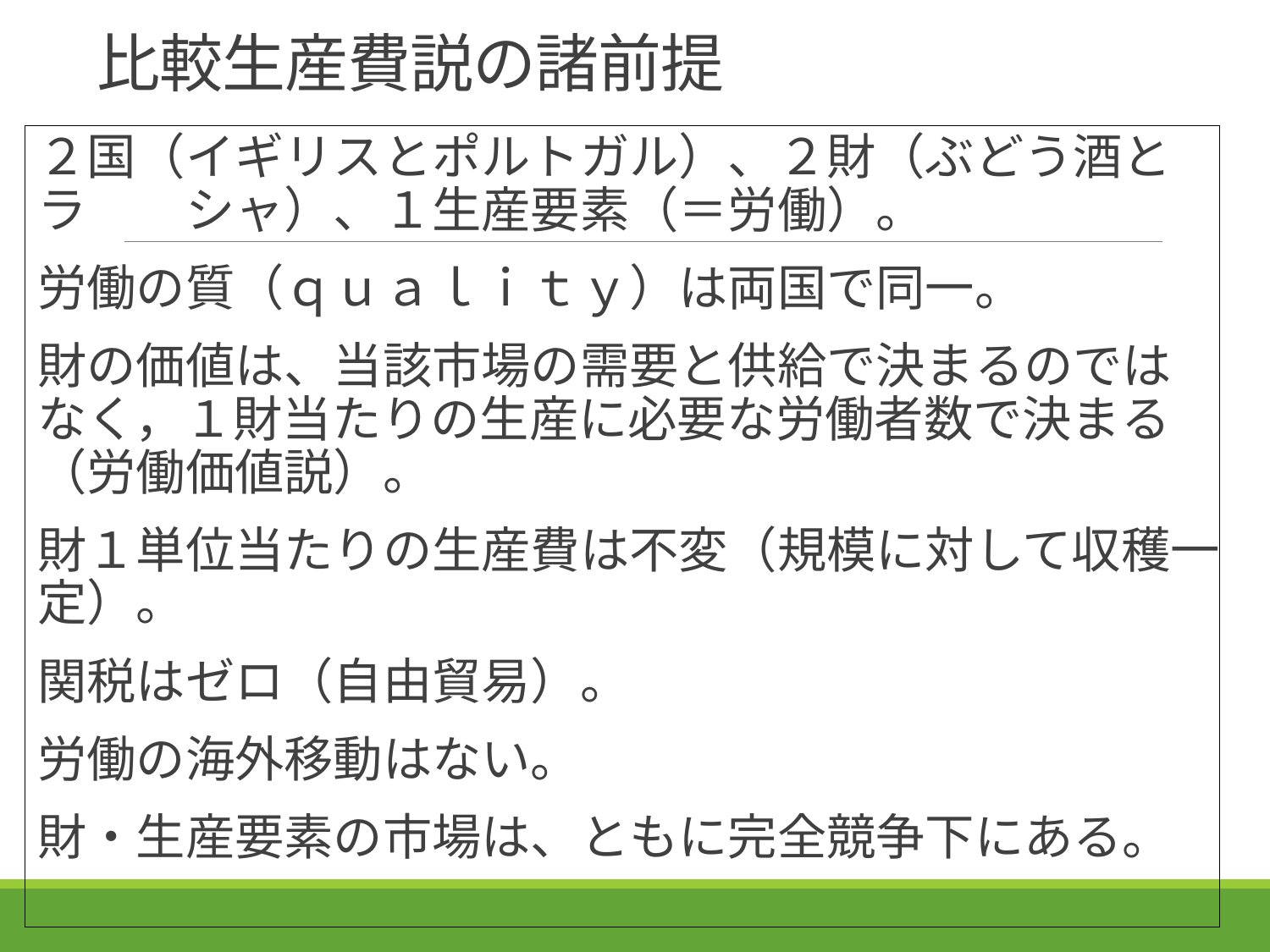

# 比較生産費説の諸前提
２国（イギリスとポルトガル）、２財（ぶどう酒とラ　　シャ）、１生産要素（＝労働）。
労働の質（ｑｕａｌｉｔｙ）は両国で同一。
財の価値は、当該市場の需要と供給で決まるのではなく，１財当たりの生産に必要な労働者数で決まる（労働価値説）。
財１単位当たりの生産費は不変（規模に対して収穫一定）。
関税はゼロ（自由貿易）。
労働の海外移動はない。
財・生産要素の市場は、ともに完全競争下にある。